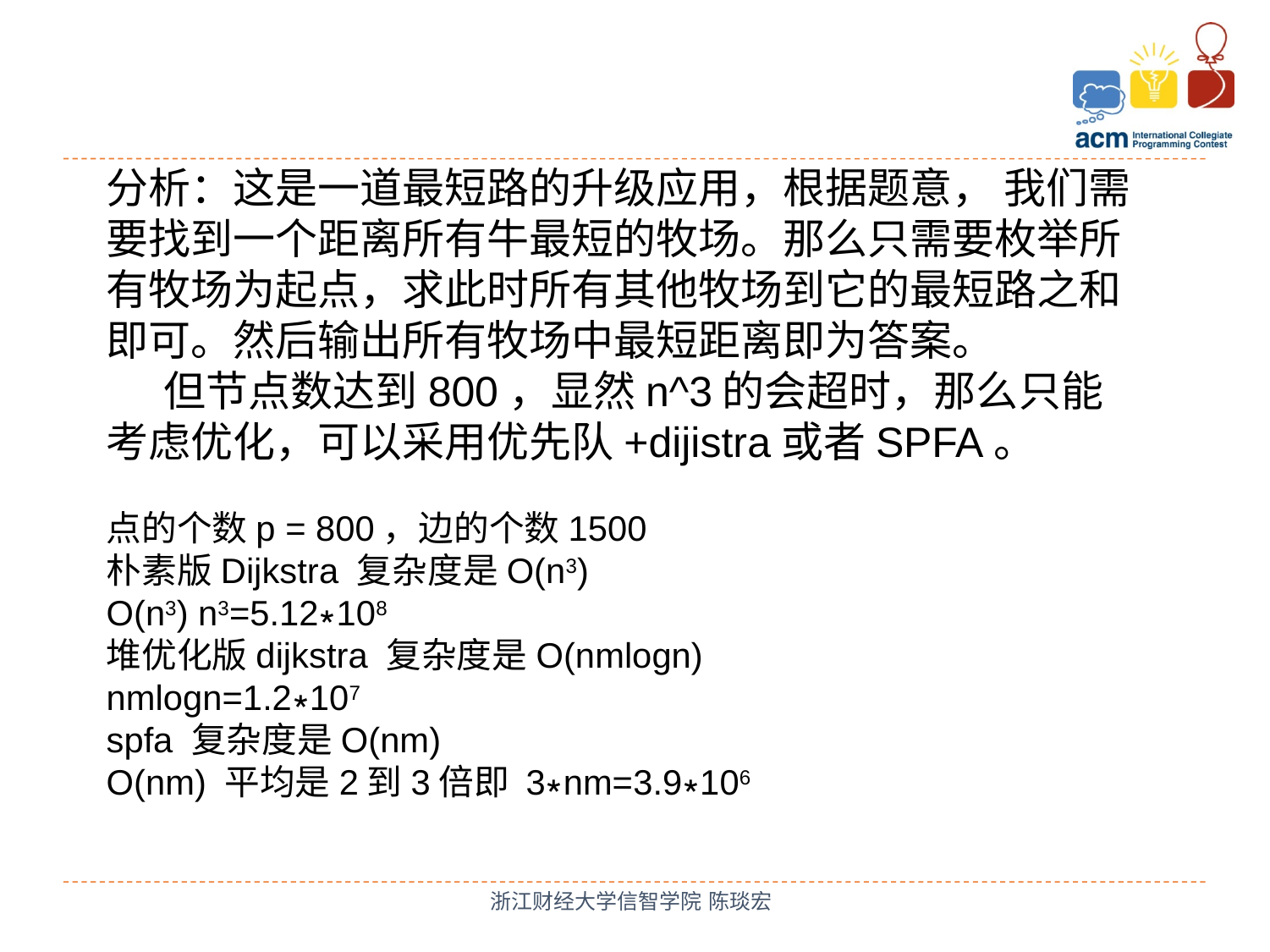

分析：这是一道最短路的升级应用，根据题意， 我们需要找到一个距离所有牛最短的牧场。那么只需要枚举所有牧场为起点，求此时所有其他牧场到它的最短路之和即可。然后输出所有牧场中最短距离即为答案。
     但节点数达到800，显然n^3的会超时，那么只能考虑优化，可以采用优先队+dijistra或者SPFA。
点的个数p = 800，边的个数1500
朴素版Dijkstra 复杂度是O(n3)
O(n3) n3=5.12∗108
堆优化版dijkstra 复杂度是O(nmlogn)
nmlogn=1.2∗107
spfa 复杂度是O(nm)
O(nm) 平均是2到3倍即 3∗nm=3.9∗106
浙江财经大学信智学院 陈琰宏
43